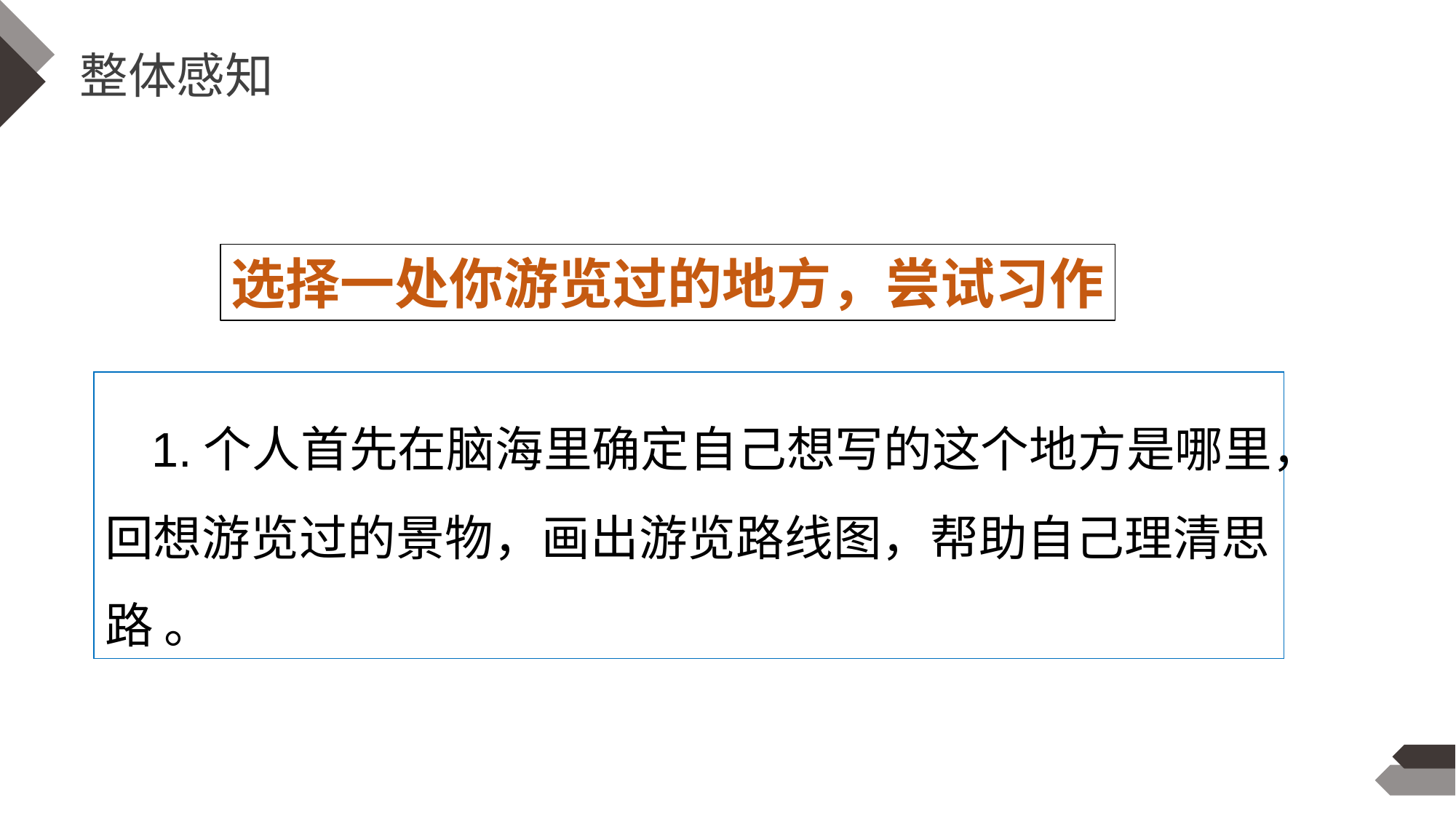

整体感知
选择一处你游览过的地方，尝试习作
   1.个人首先在脑海里确定自己想写的这个地方是哪里，回想游览过的景物，画出游览路线图，帮助自己理清思路 。